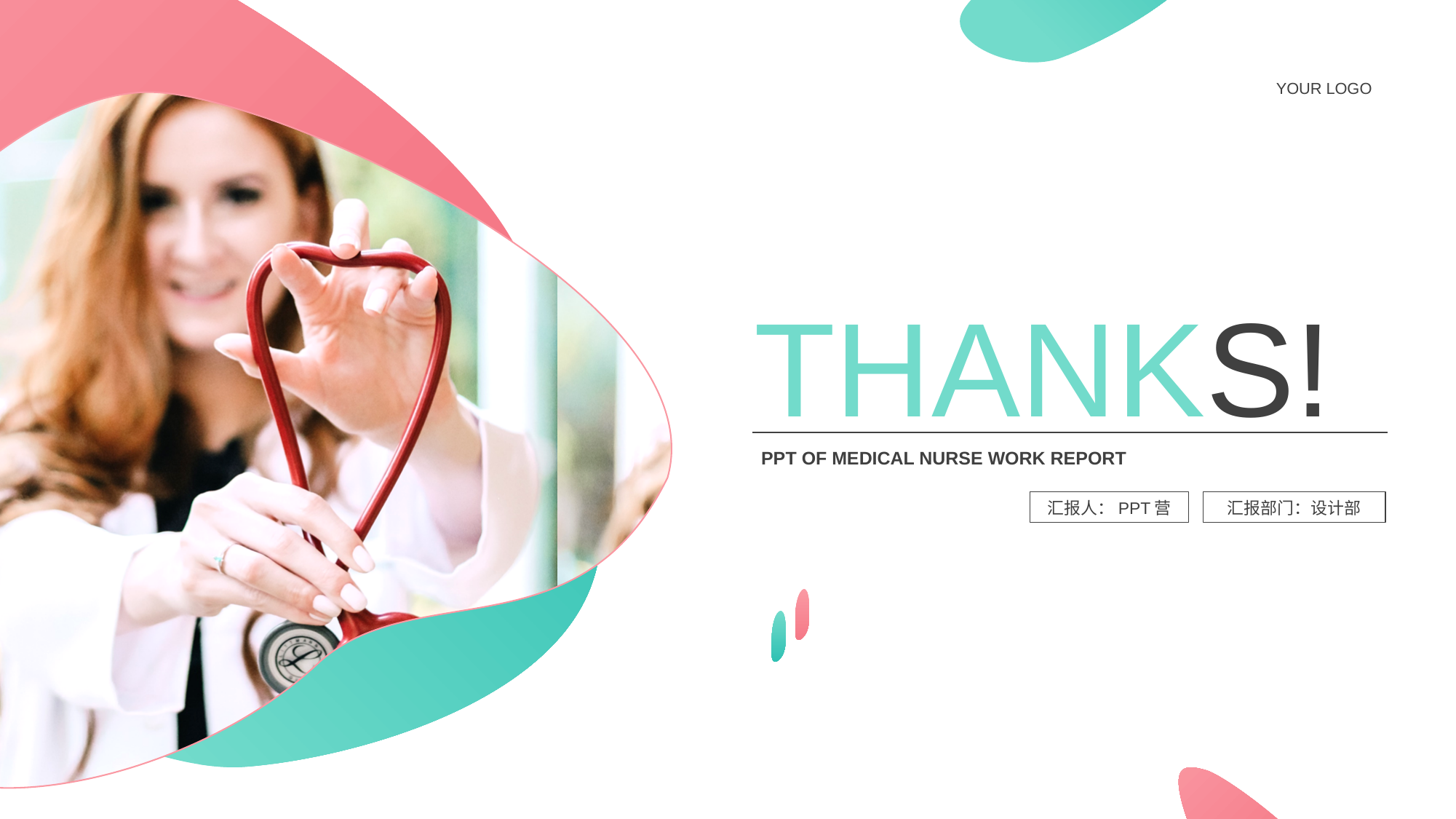

YOUR LOGO
THANKS!
PPT OF MEDICAL NURSE WORK REPORT
汇报人：PPT营
汇报部门：设计部